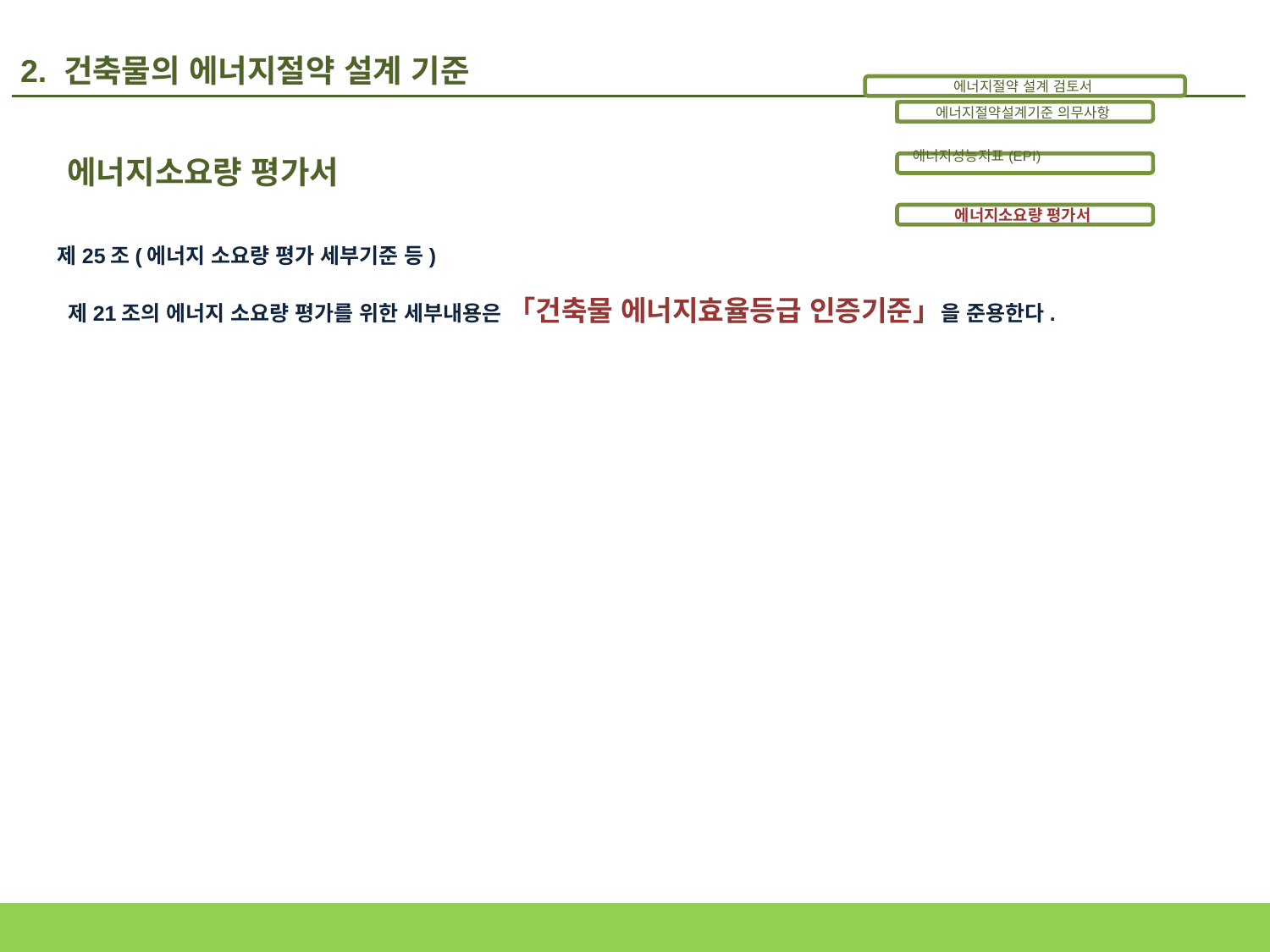

2. 건축물의 에너지절약 설계 기준
에너지절약 설계 검토서
에너지절약설계기준 의무사항
에너지성능지표(EPI)
에너지소요량 평가서
에너지소요량 평가서
제25조(에너지 소요량 평가 세부기준 등)

 제21조의 에너지 소요량 평가를 위한 세부내용은 「건축물 에너지효율등급 인증기준」을 준용한다.